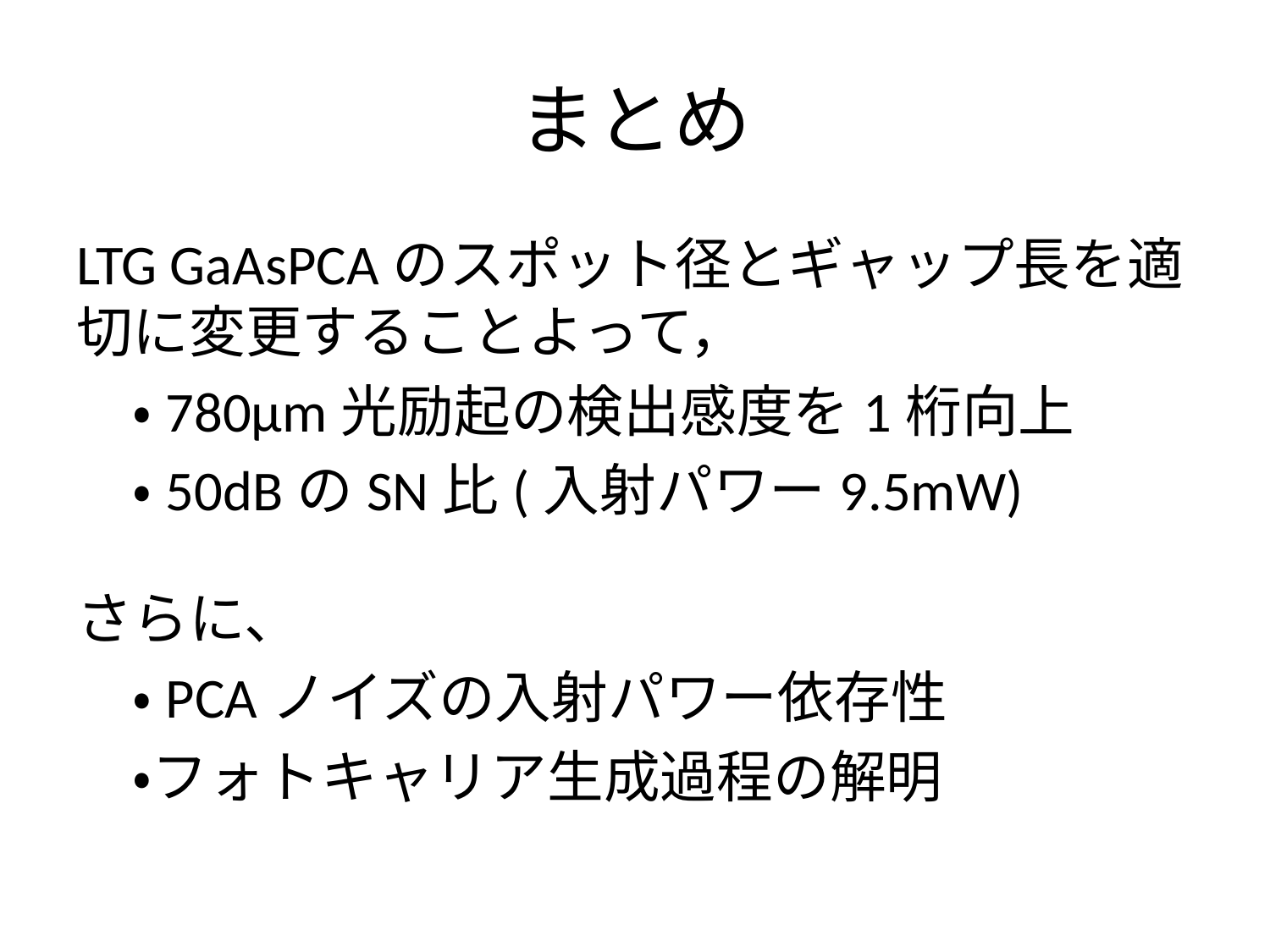

# まとめ
LTG GaAsPCAのスポット径とギャップ長を適切に変更することよって，
　・780µm光励起の検出感度を1桁向上
　・50dBのSN比(入射パワー9.5mW)

さらに、
　・PCAノイズの入射パワー依存性
　・フォトキャリア生成過程の解明